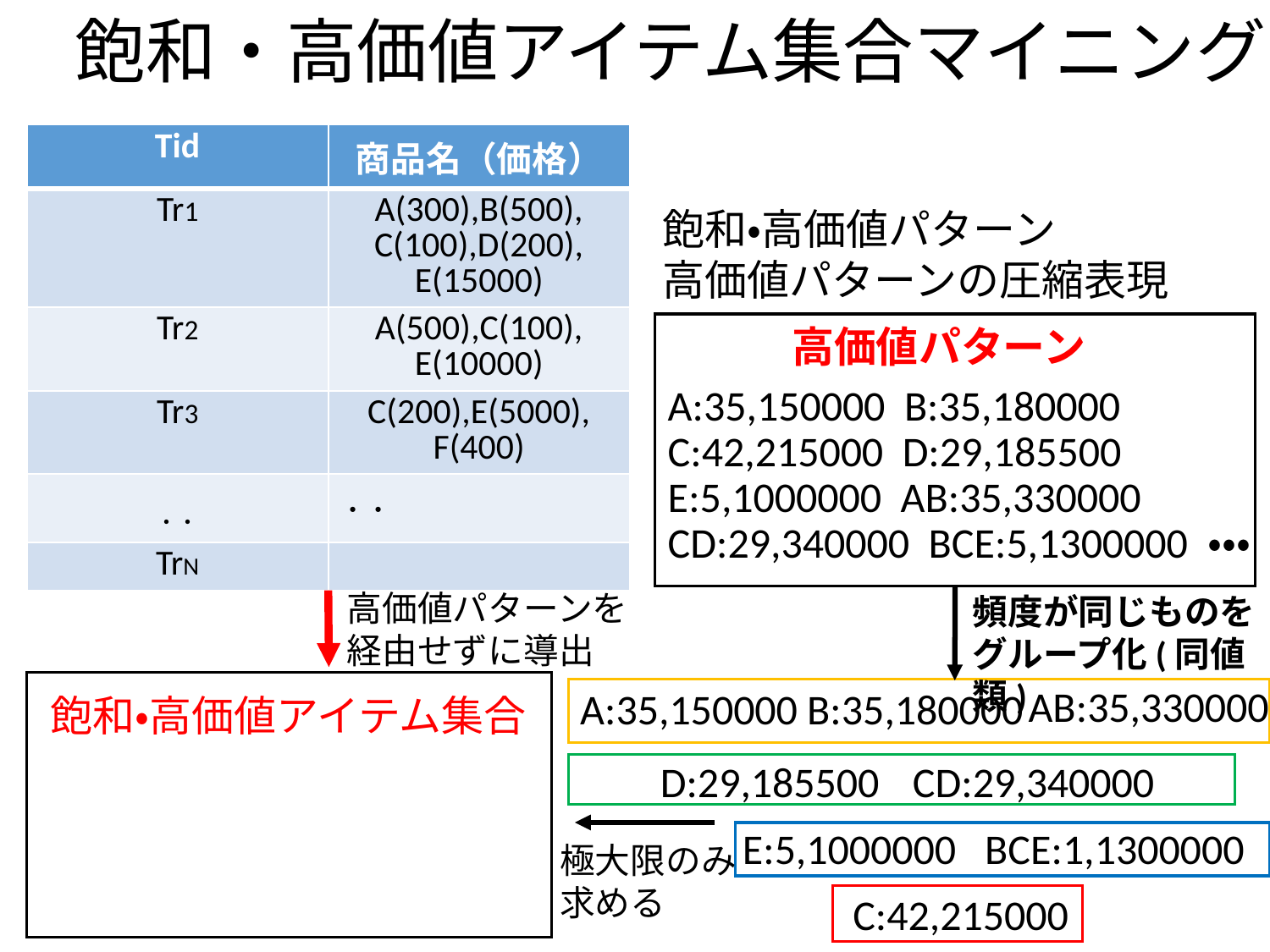

# 飽和・高価値アイテム集合マイニング
| Tid | 商品名（価格） |
| --- | --- |
| Tr1 | A(300),B(500), C(100),D(200), E(15000) |
| Tr2 | A(500),C(100), E(10000) |
| Tr3 | C(200),E(5000), F(400) |
| ・・ | ・・ |
| TrN |  |
飽和・高価値パターン
高価値パターンの圧縮表現

高価値パターン
A:35,150000  B:35,180000  C:42,215000  D:29,185500  E:5,1000000  AB:35,330000  CD:29,340000  BCE:5,1300000 ・・・
高価値パターンを
経由せずに導出
頻度が同じものを
グループ化(同値類)

AB:35,330000
A:35,150000 B:35,180000

飽和・高価値アイテム集合
D:29,185500
CD:29,340000

E:5,1000000
BCE:1,1300000

極大限のみ
求める
C:42,215000